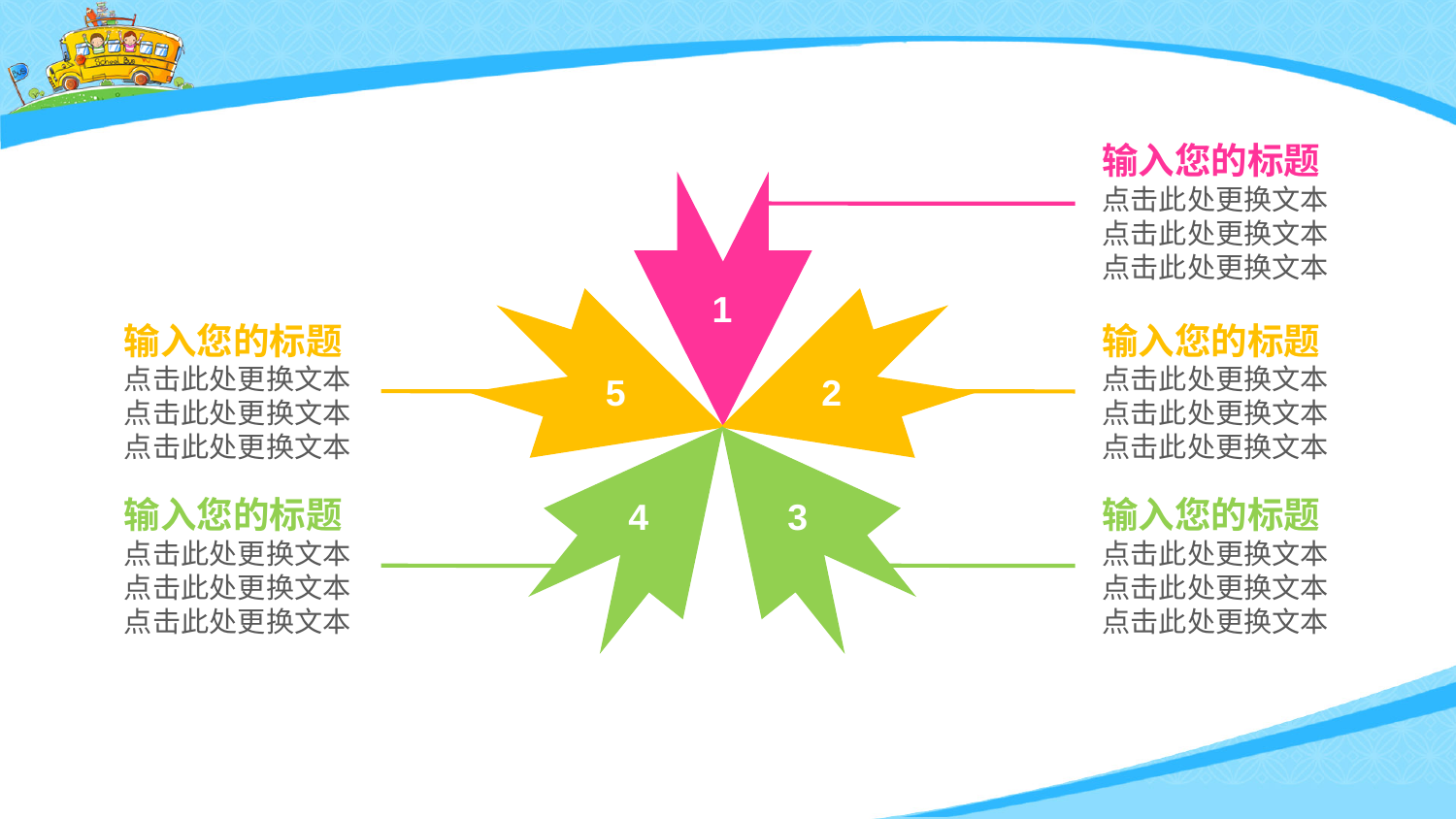

输入您的标题
点击此处更换文本
点击此处更换文本
点击此处更换文本

1

5

2
输入您的标题
点击此处更换文本
点击此处更换文本
点击此处更换文本
输入您的标题
点击此处更换文本
点击此处更换文本
点击此处更换文本

4

3
输入您的标题
点击此处更换文本
点击此处更换文本
点击此处更换文本
输入您的标题
点击此处更换文本
点击此处更换文本
点击此处更换文本